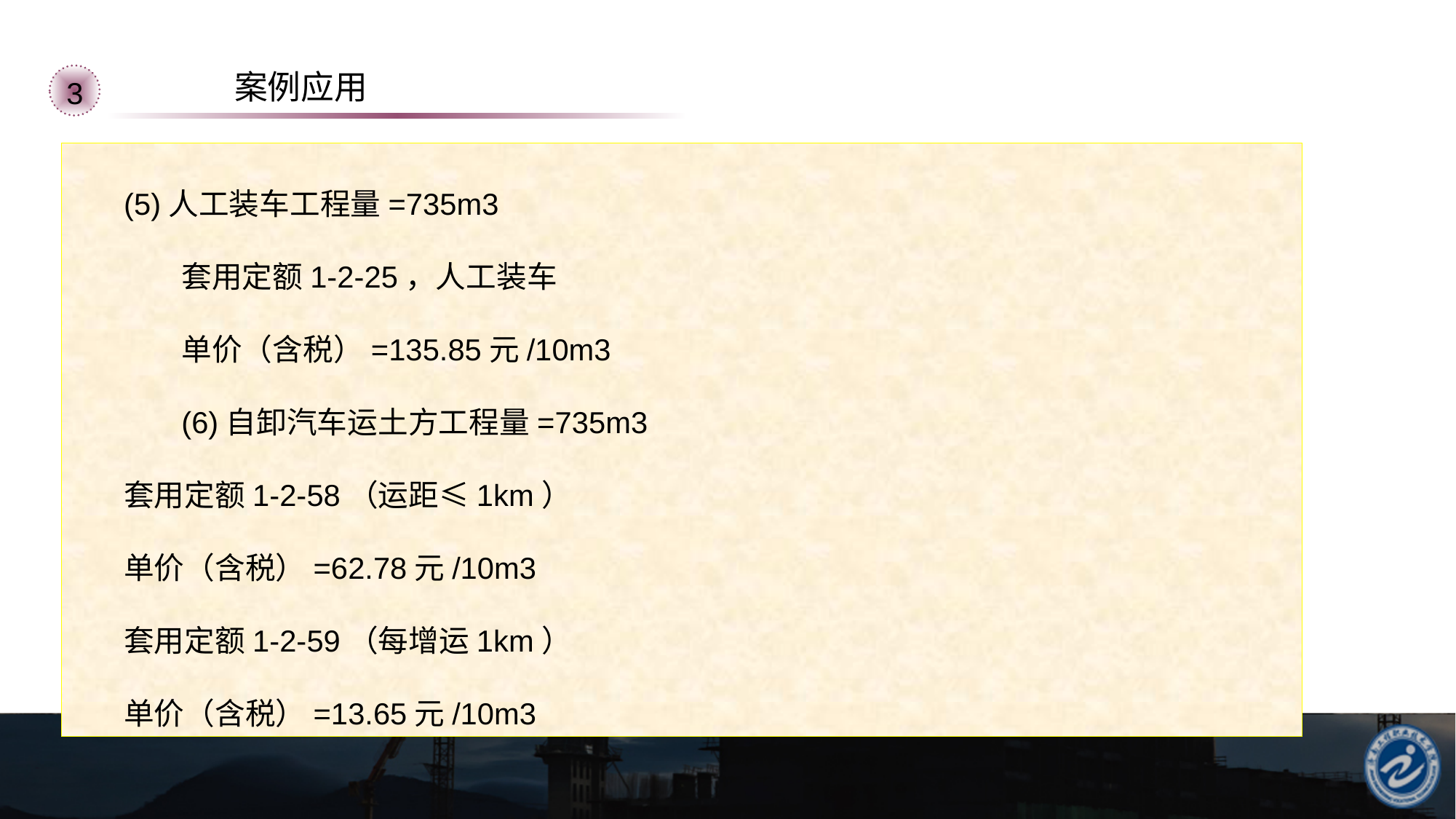

案例应用

3

(5)人工装车工程量=735m3
	套用定额1-2-25，人工装车
	单价（含税）=135.85元/10m3
	(6)自卸汽车运土方工程量=735m3
套用定额1-2-58（运距≤1km）
单价（含税）=62.78元/10m3
套用定额1-2-59（每增运1km）
单价（含税）=13.65元/10m3